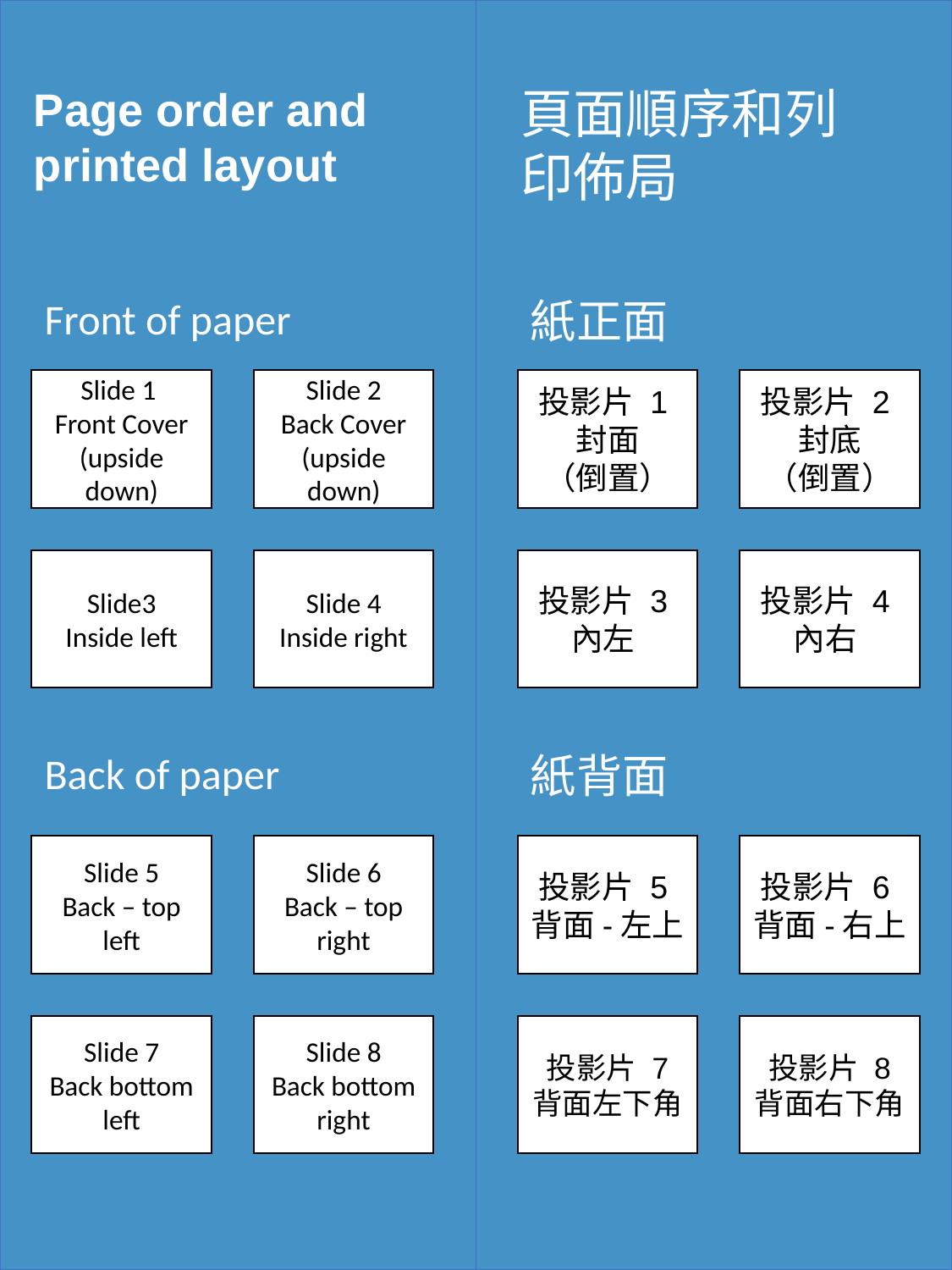

Page order and
printed layout
頁面順序和列印佈局
Front of paper
紙正面
Slide 1
Front Cover
(upside down)
Slide 2
Back Cover
(upside down)
投影片 1
封面
（倒置）
投影片 2
封底
（倒置）
Slide3
Inside left
Slide 4
Inside right
投影片 3
內左
投影片 4
內右
Back of paper
紙背面
Slide 5
Back – top left
Slide 6
Back – top right
投影片 5
背面-左上
投影片 6
背面-右上
Slide 7
Back bottom left
Slide 8
Back bottom right
投影片 7
背面左下角
投影片 8
背面右下角